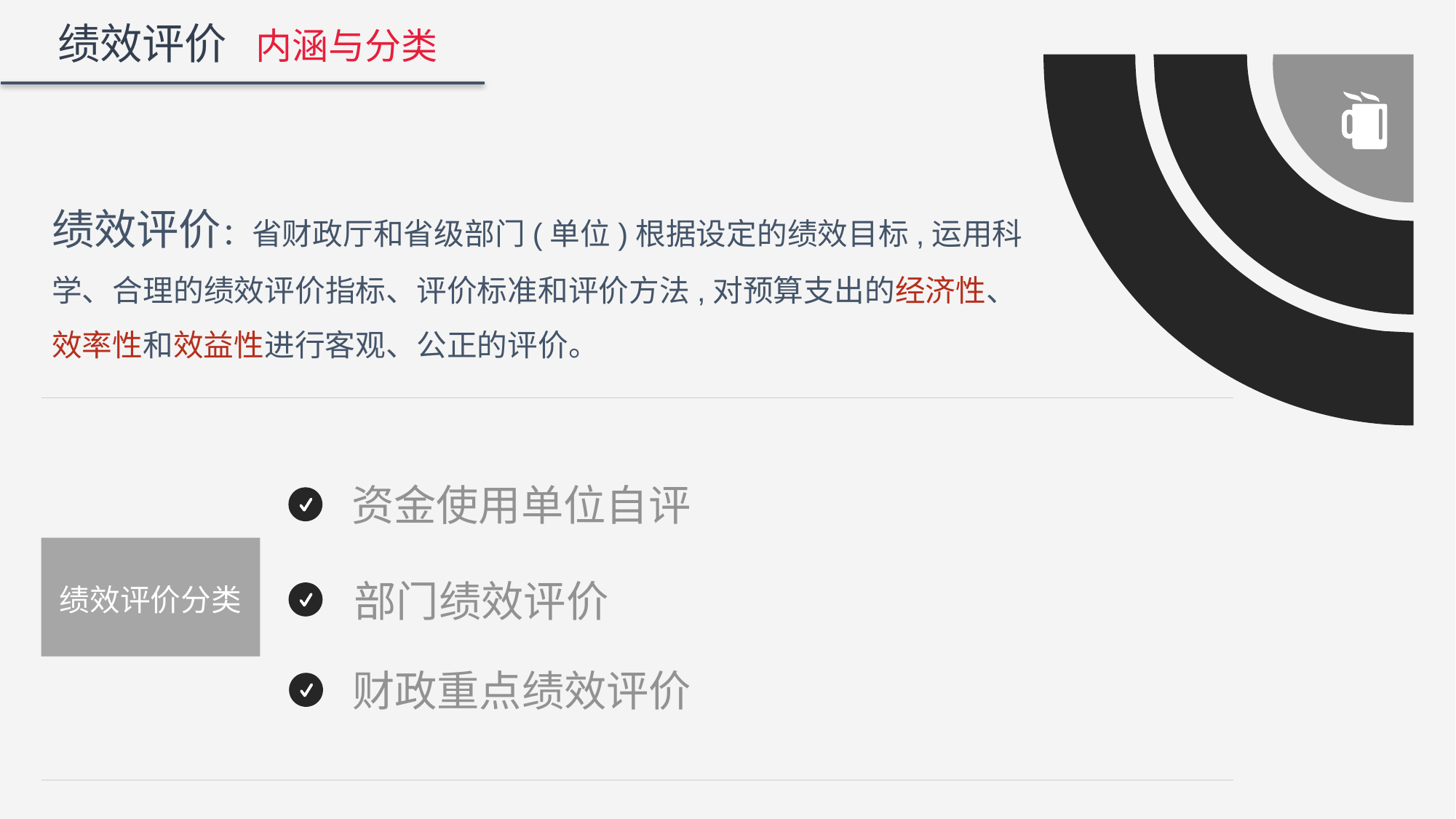

绩效评价   内涵与分类

绩效评价：省财政厅和省级部门(单位)根据设定的绩效目标,运用科学、合理的绩效评价指标、评价标准和评价方法,对预算支出的经济性、效率性和效益性进行客观、公正的评价。
资金使用单位自评

部门绩效评价

财政重点绩效评价

绩效评价分类